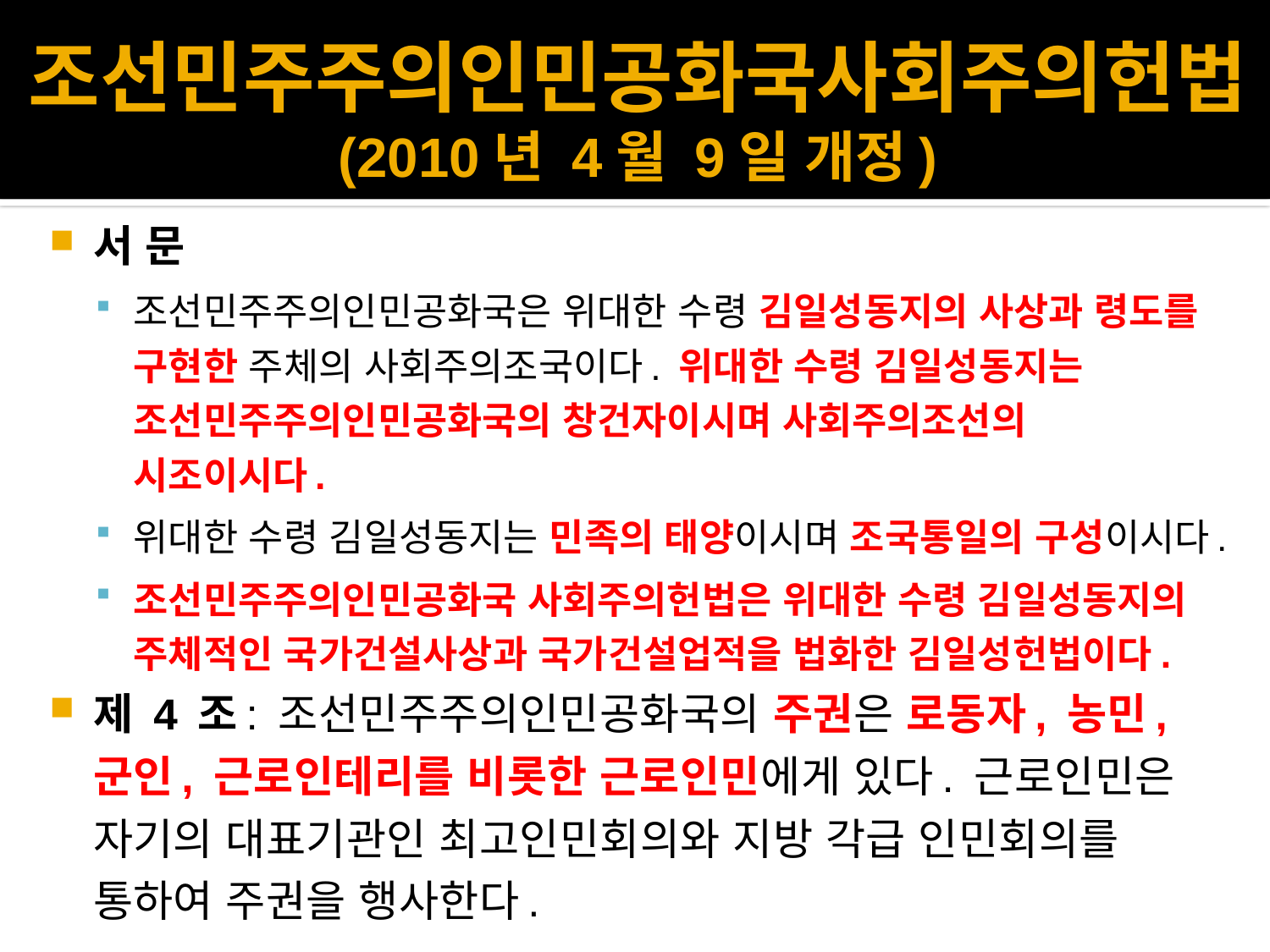

# 조선민주주의인민공화국사회주의헌법 (2010년 4월 9일 개정)
서 문
조선민주주의인민공화국은 위대한 수령 김일성동지의 사상과 령도를 구현한 주체의 사회주의조국이다. 위대한 수령 김일성동지는 조선민주주의인민공화국의 창건자이시며 사회주의조선의 시조이시다.
위대한 수령 김일성동지는 민족의 태양이시며 조국통일의 구성이시다.
조선민주주의인민공화국 사회주의헌법은 위대한 수령 김일성동지의 주체적인 국가건설사상과 국가건설업적을 법화한 김일성헌법이다.
제 4 조: 조선민주주의인민공화국의 주권은 로동자, 농민, 군인, 근로인테리를 비롯한 근로인민에게 있다. 근로인민은 자기의 대표기관인 최고인민회의와 지방 각급 인민회의를 통하여 주권을 행사한다.